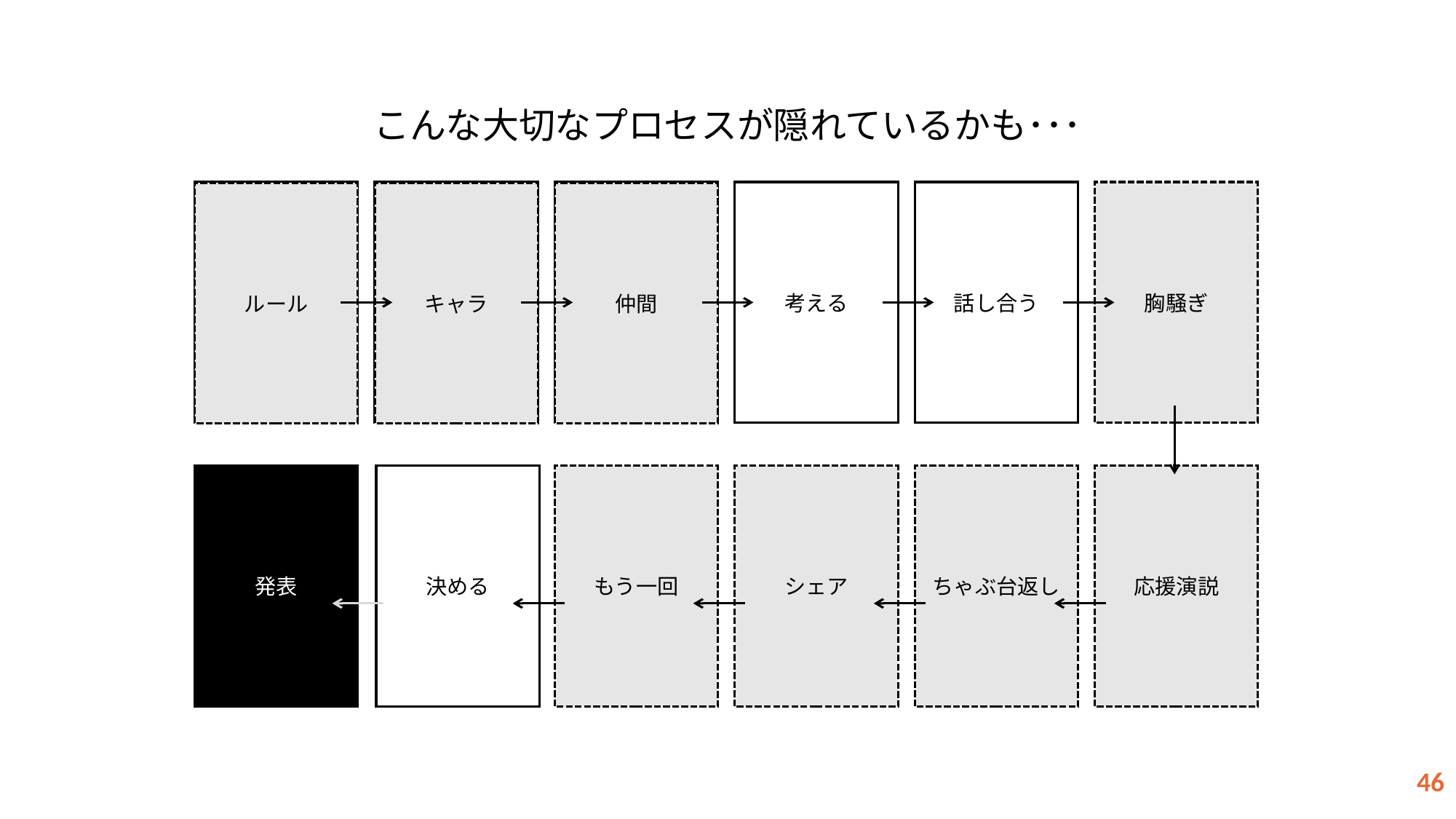

こんな大切なプロセスが隠れているかも･･･
ルールの
導入
役割を
決める
（キャラ）
仲間を
つくる
考える
話し合う
胸騒ぎ
ルール
キャラ
仲間
発表
決める
もう一回
シェア
ちゃぶ台返し
応援演説
46